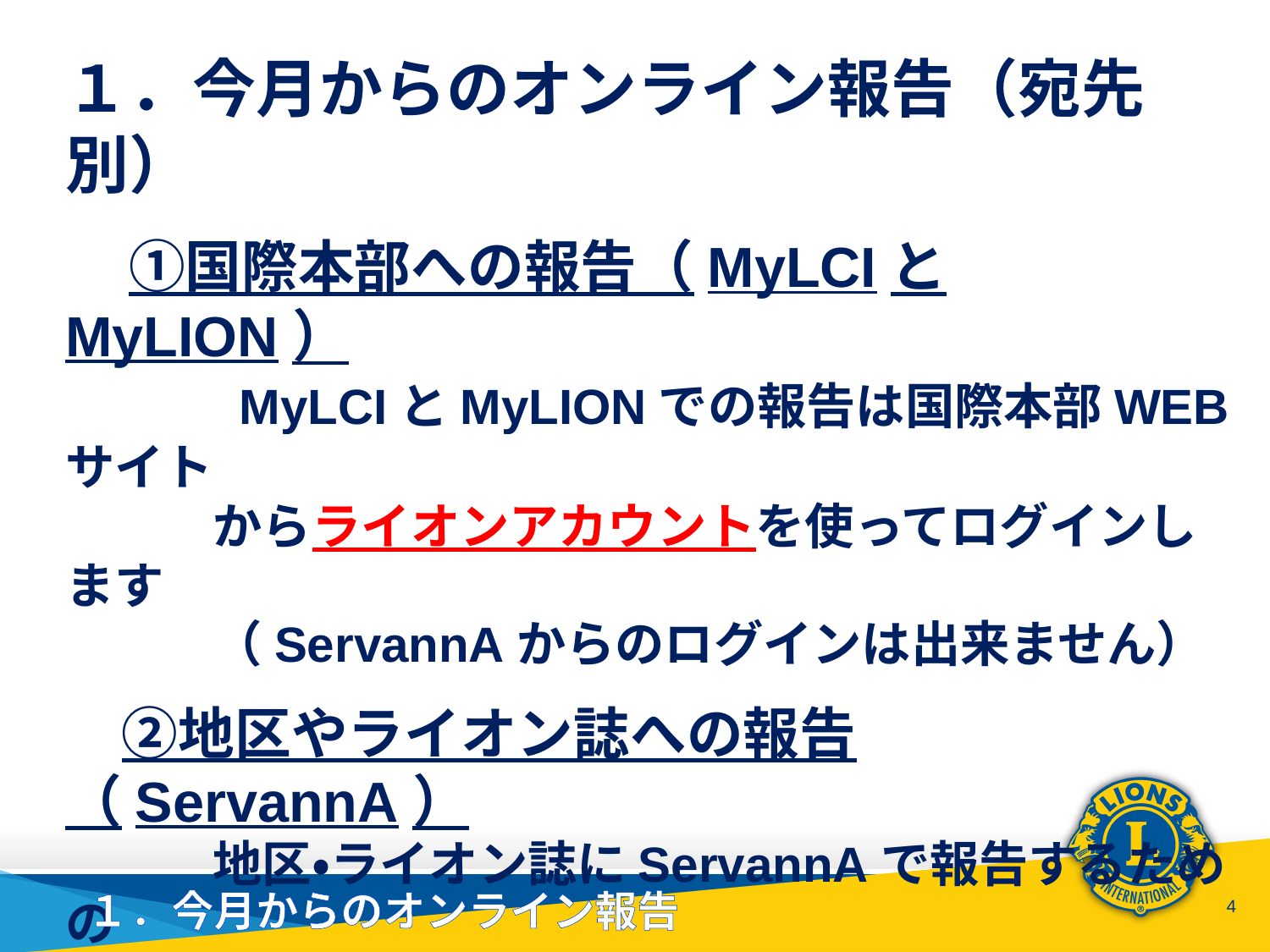

１．今月からのオンライン報告（宛先別）

　①国際本部への報告（MyLCIとMyLION）
　　　MyLCIとMyLIONでの報告は国際本部WEBサイト
　　　からライオンアカウントを使ってログインします
　　　（ServannAからのログインは出来ません）

　②地区やライオン誌への報告（ServannA）
　　　地区・ライオン誌にServannAで報告するための
　　　ログイン方法は今までと全く同じです
　　　（ライオンアカウントではログイン出来ません）
　　　同様にクラブ三役の役員登録は今後も必要です
　　　（ServannA用アカウントが作成されます）

１．今月からのオンライン報告